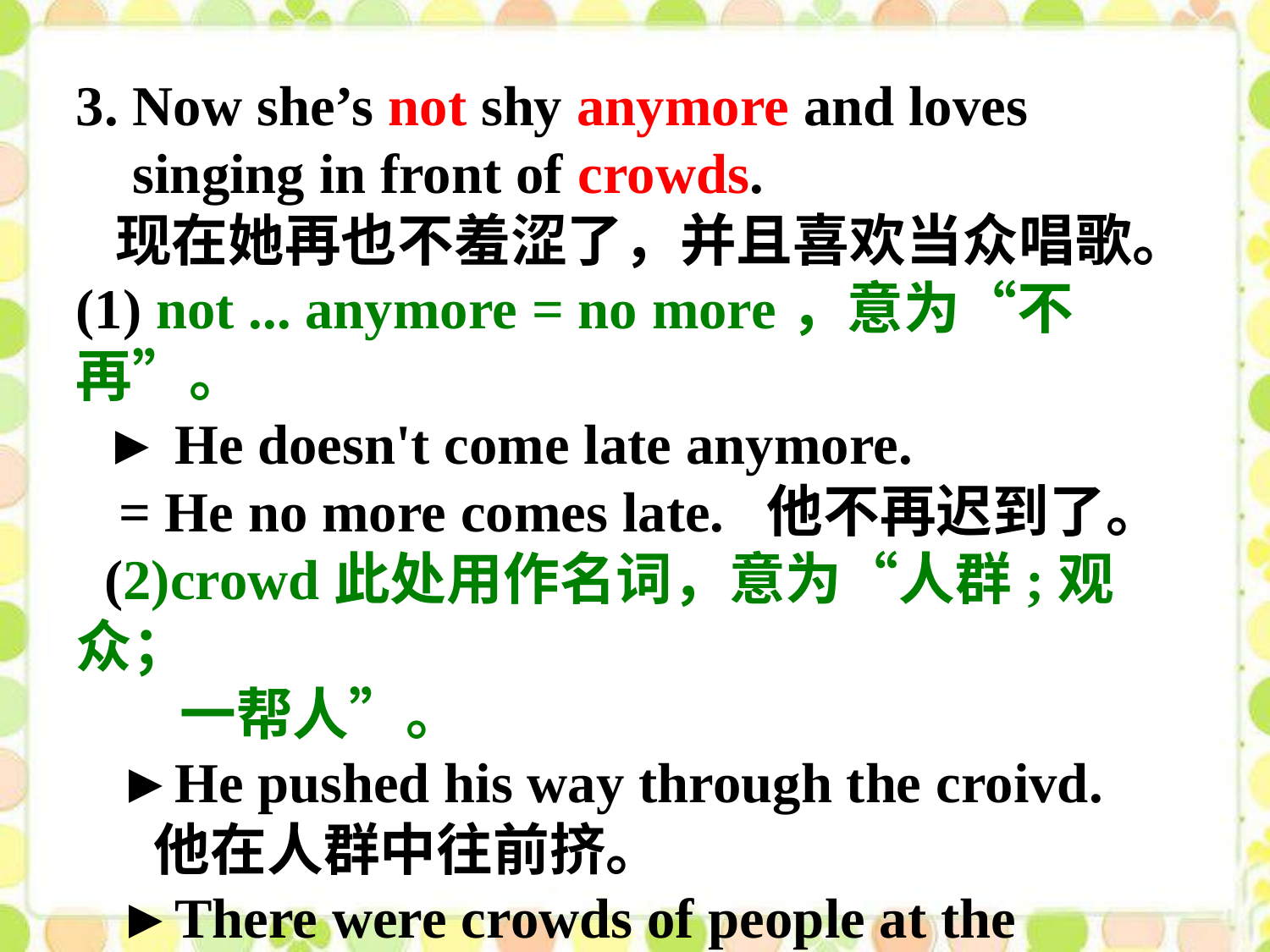

3. Now she’s not shy anymore and loves
    singing in front of crowds.
  现在她再也不羞涩了，并且喜欢当众唱歌。
(1) not ... anymore = no more，意为“不再”。
  ► He doesn't come late anymore.
   = He no more comes late.  他不再迟到了。
  (2)crowd此处用作名词，意为“人群;观众；
       一帮人”。
   ►He pushed his way through the croivd.
     他在人群中往前挤。
   ►There were crowds of people at the theater.
      剧院里挤满了人。